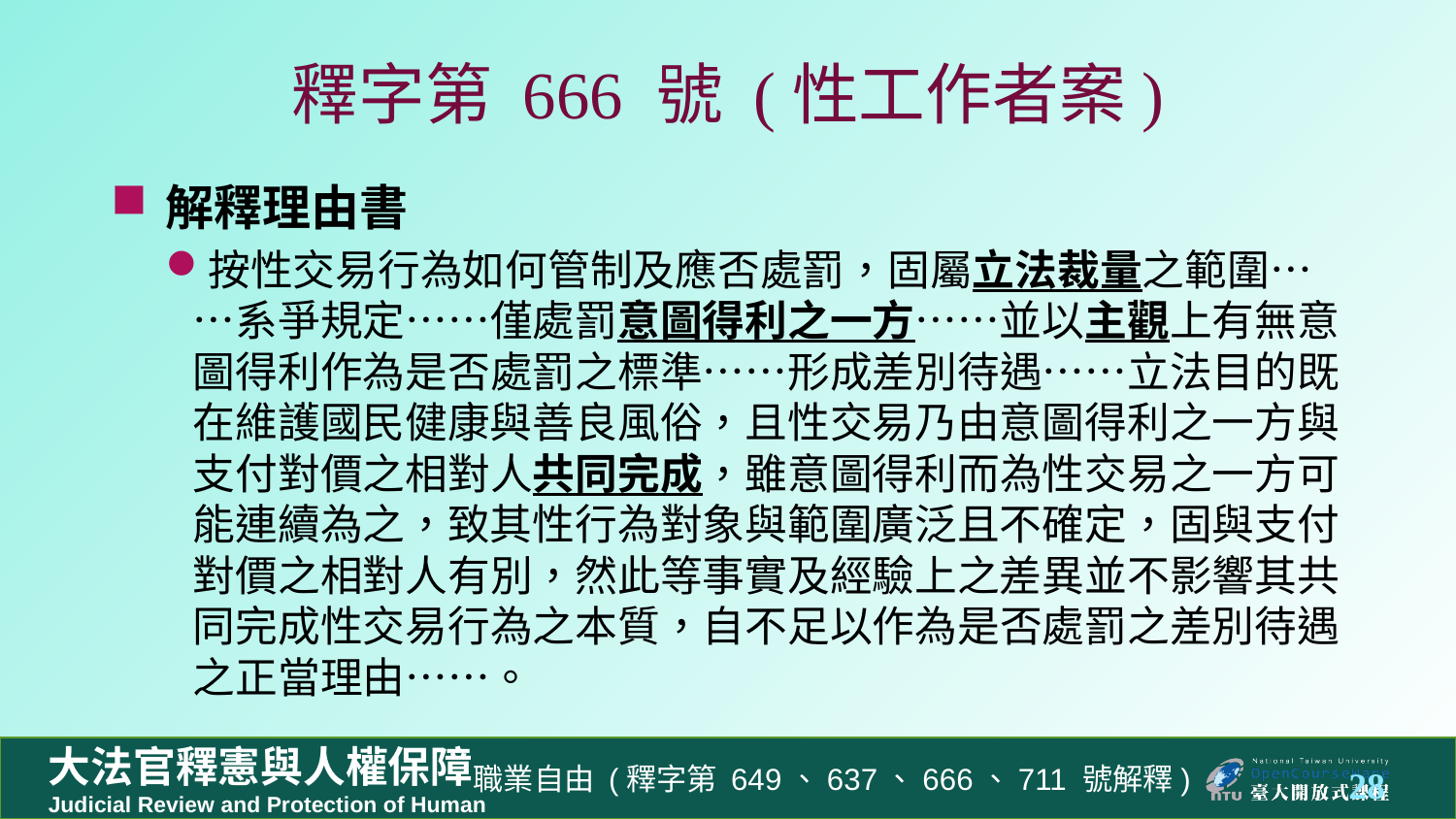

# 釋字第 666 號 (性工作者案)
解釋理由書
按性交易行為如何管制及應否處罰，固屬立法裁量之範圍……系爭規定……僅處罰意圖得利之一方……並以主觀上有無意圖得利作為是否處罰之標準……形成差別待遇……立法目的既在維護國民健康與善良風俗，且性交易乃由意圖得利之一方與支付對價之相對人共同完成，雖意圖得利而為性交易之一方可能連續為之，致其性行為對象與範圍廣泛且不確定，固與支付對價之相對人有別，然此等事實及經驗上之差異並不影響其共同完成性交易行為之本質，自不足以作為是否處罰之差別待遇之正當理由……。